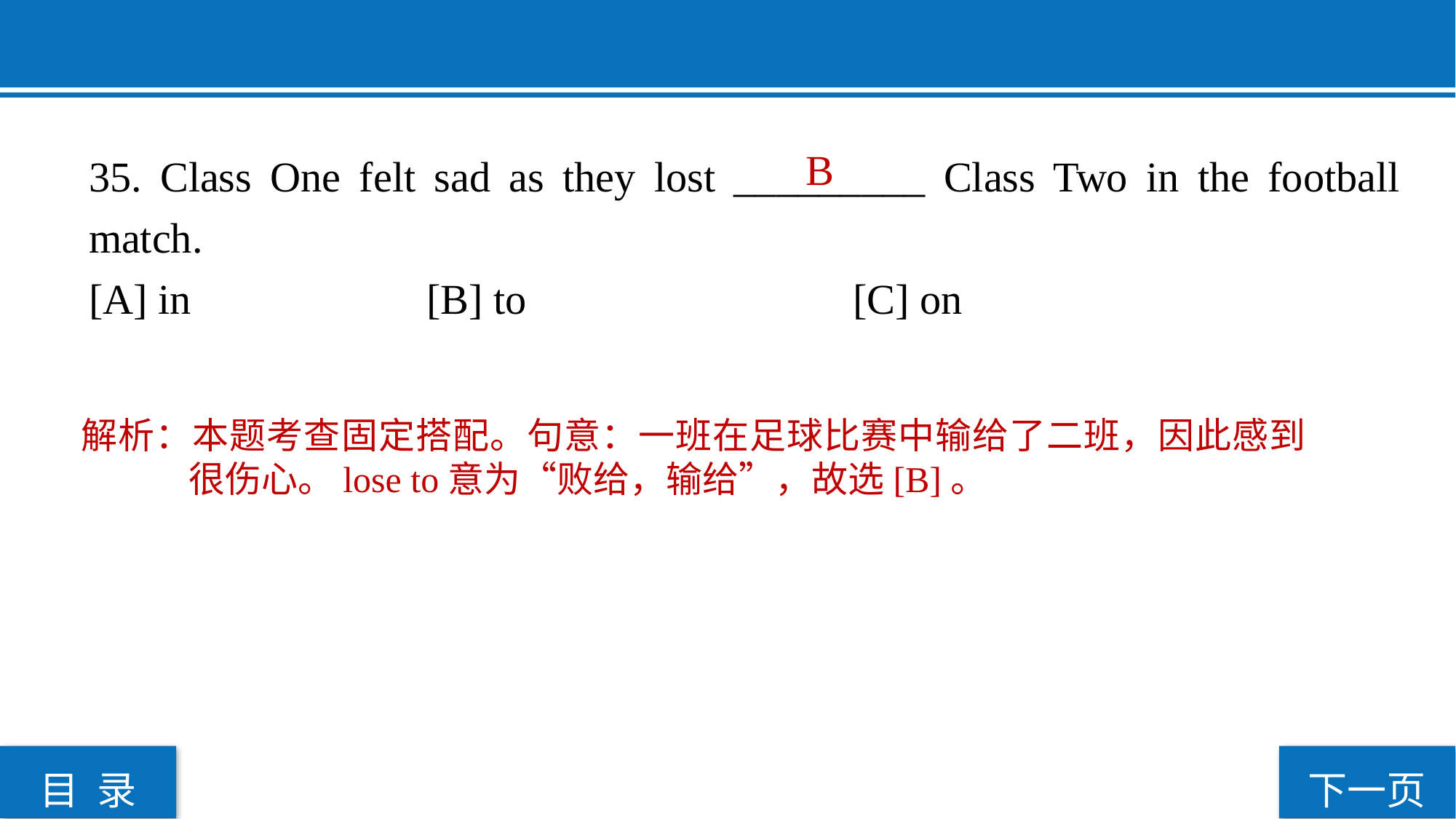

35. Class One felt sad as they lost _________ Class Two in the football match.
[A] in			 [B] to 			[C] on
 B
解析：本题考查固定搭配。句意：一班在足球比赛中输给了二班，因此感到很伤心。lose to意为“败给，输给”，故选[B]。